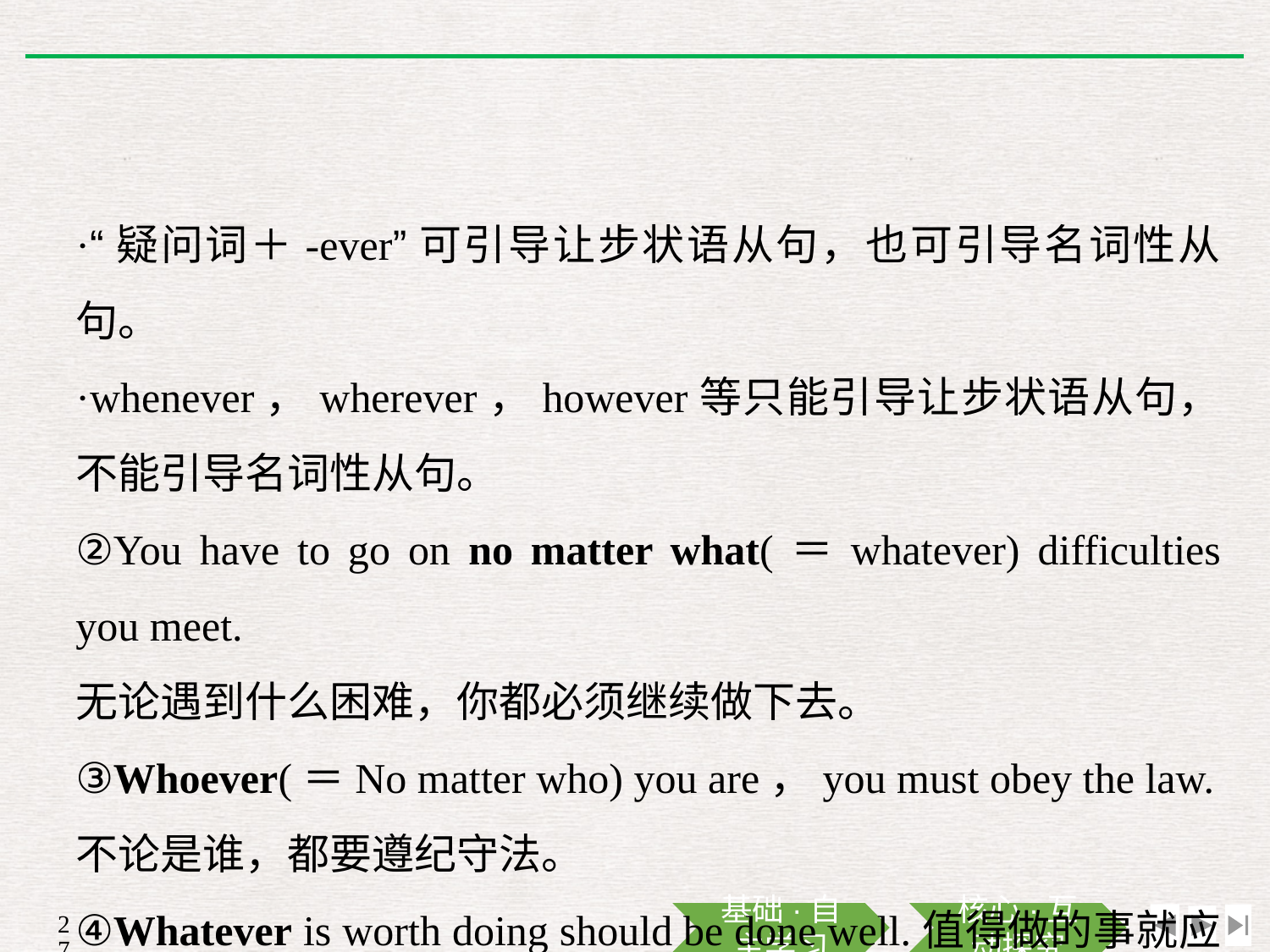

·“疑问词＋-ever”可引导让步状语从句，也可引导名词性从句。
·whenever，wherever，however等只能引导让步状语从句，不能引导名词性从句。
②You have to go on no matter what(＝whatever) difficulties you meet.
无论遇到什么困难，你都必须继续做下去。
③Whoever(＝No matter who) you are，you must obey the law.
不论是谁，都要遵纪守法。
④Whatever is worth doing should be done well.值得做的事就应该做好。